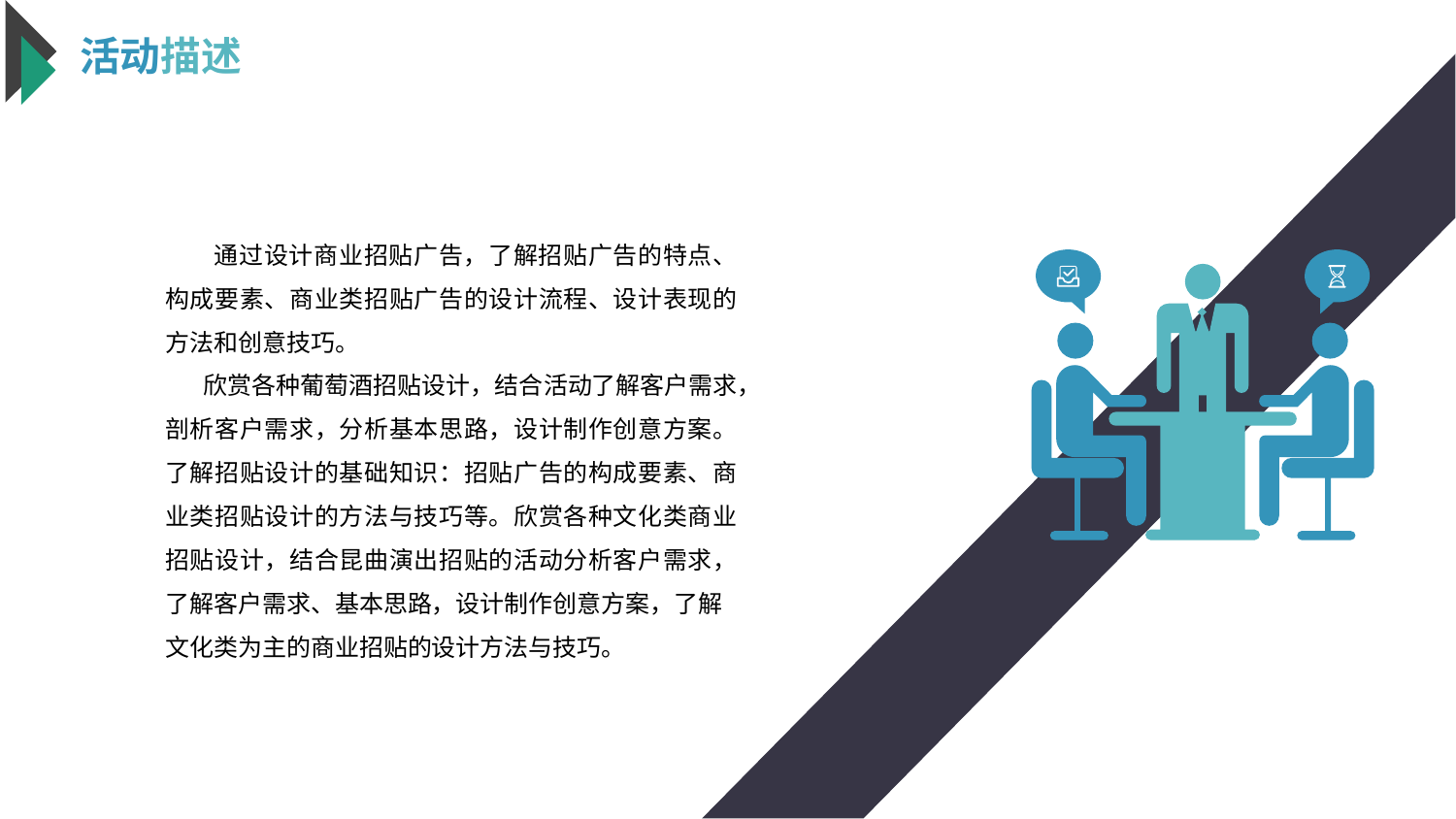

活动描述

       通过设计商业招贴广告，了解招贴广告的特点、构成要素、商业类招贴广告的设计流程、设计表现的方法和创意技巧。
      欣赏各种葡萄酒招贴设计，结合活动了解客户需求，剖析客户需求，分析基本思路，设计制作创意方案。了解招贴设计的基础知识：招贴广告的构成要素、商业类招贴设计的方法与技巧等。欣赏各种文化类商业招贴设计，结合昆曲演出招贴的活动分析客户需求，了解客户需求、基本思路，设计制作创意方案，了解
文化类为主的商业招贴的设计方法与技巧。